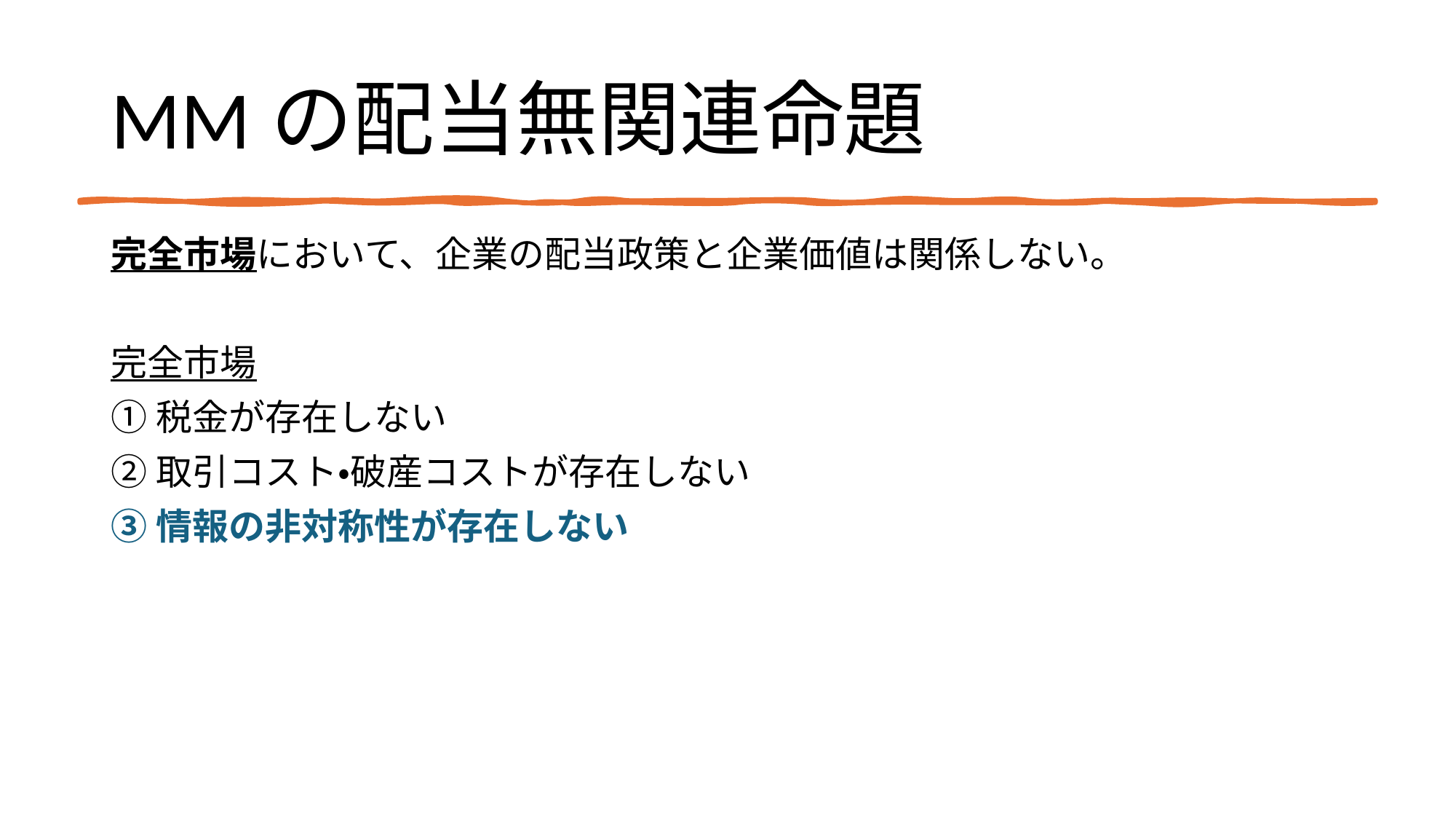

# MMの配当無関連命題

完全市場において、企業の配当政策と企業価値は関係しない。

完全市場
①税金が存在しない
②取引コスト・破産コストが存在しない
③情報の非対称性が存在しない